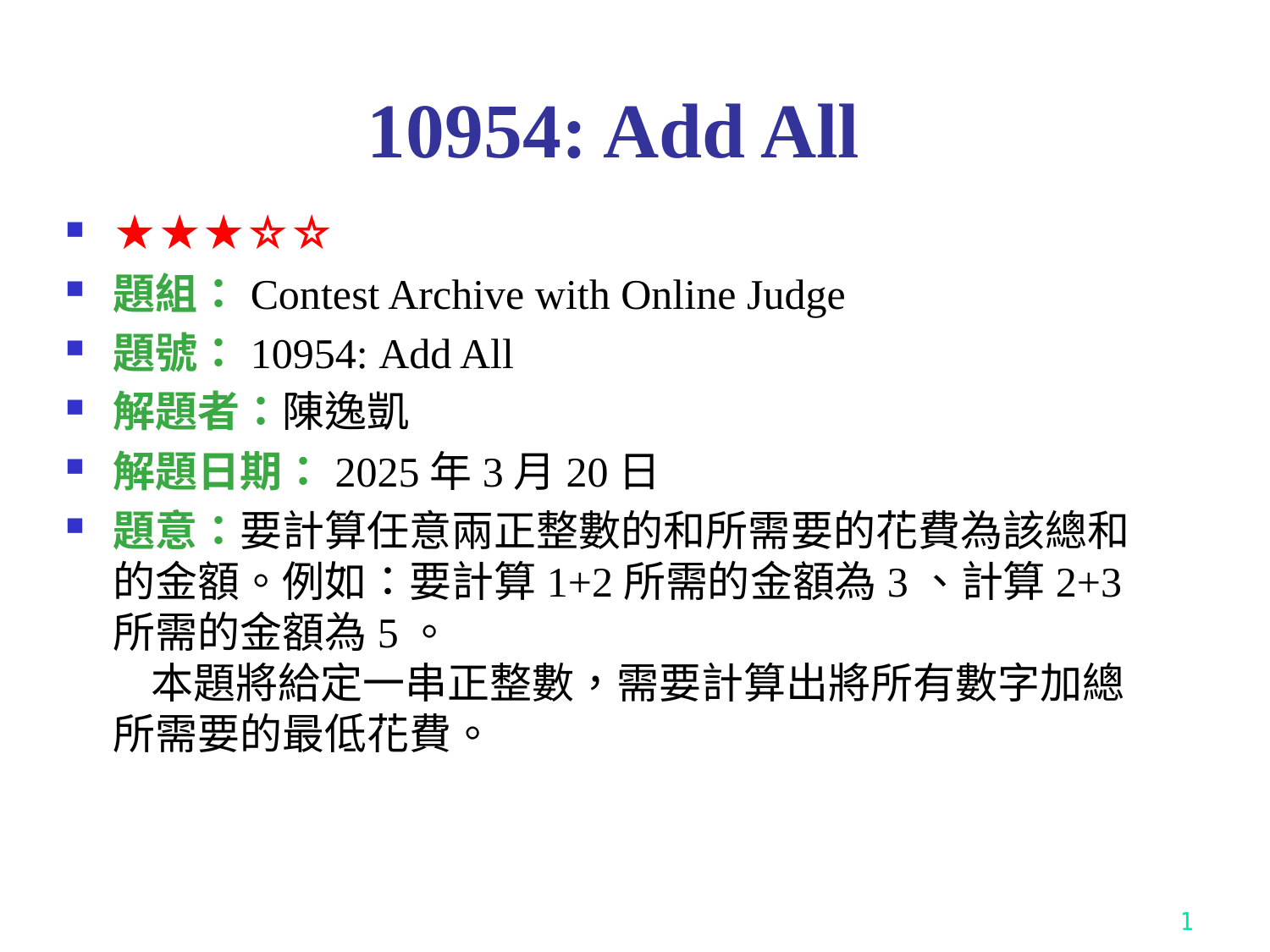

# 10954: Add All
★★★☆☆
題組：Contest Archive with Online Judge
題號：10954: Add All
解題者：陳逸凱
解題日期：2025年3月20日
題意：要計算任意兩正整數的和所需要的花費為該總和的金額。例如：要計算1+2所需的金額為3、計算2+3所需的金額為5。
    本題將給定一串正整數，需要計算出將所有數字加總所需要的最低花費。
1